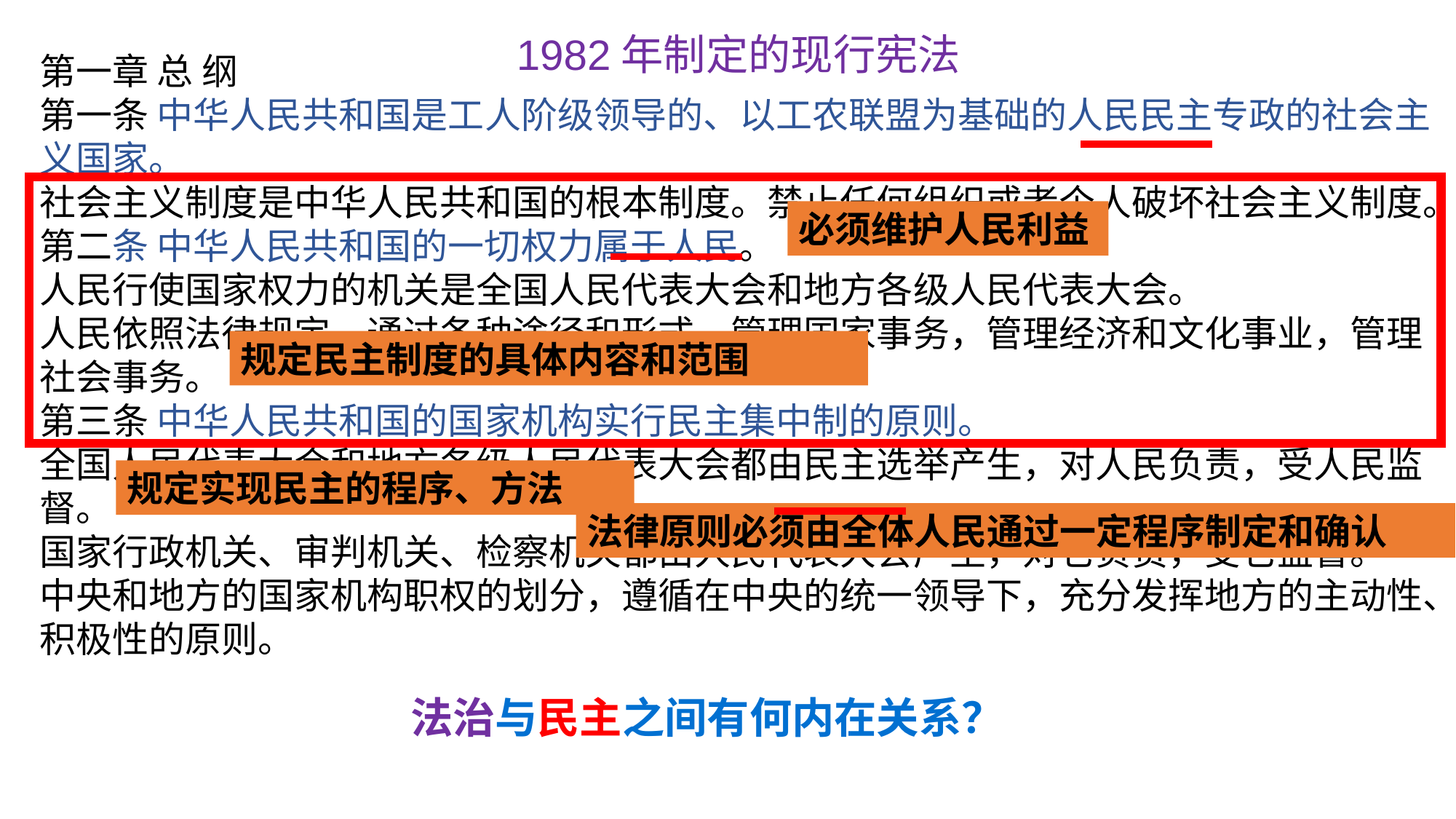

1982年制定的现行宪法
第一章 总 纲
第一条 中华人民共和国是工人阶级领导的、以工农联盟为基础的人民民主专政的社会主义国家。
社会主义制度是中华人民共和国的根本制度。禁止任何组织或者个人破坏社会主义制度。
第二条 中华人民共和国的一切权力属于人民。
人民行使国家权力的机关是全国人民代表大会和地方各级人民代表大会。
人民依照法律规定，通过各种途径和形式，管理国家事务，管理经济和文化事业，管理社会事务。
第三条 中华人民共和国的国家机构实行民主集中制的原则。
全国人民代表大会和地方各级人民代表大会都由民主选举产生，对人民负责，受人民监督。
国家行政机关、审判机关、检察机关都由人民代表大会产生，对它负责，受它监督。
中央和地方的国家机构职权的划分，遵循在中央的统一领导下，充分发挥地方的主动性、积极性的原则。

必须维护人民利益
规定民主制度的具体内容和范围
规定实现民主的程序、方法
法律原则必须由全体人民通过一定程序制定和确认
法治与民主之间有何内在关系？